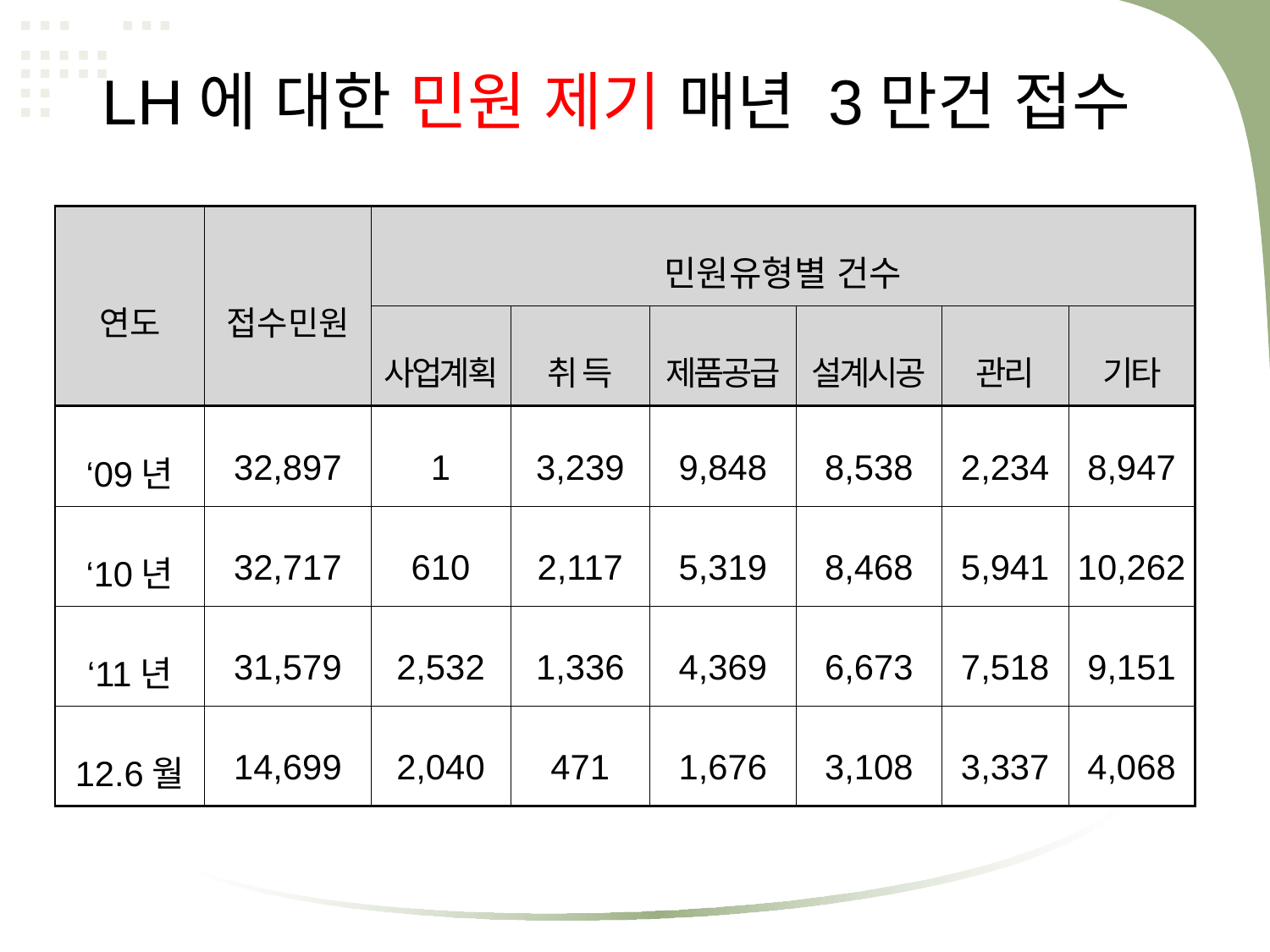

# LH에 대한 민원 제기 매년 3만건 접수
| 연도 | 접수민원 | 민원유형별 건수 |  |  |  |  |  |
| --- | --- | --- | --- | --- | --- | --- | --- |
|  |  | 사업계획 | 취 득 | 제품공급 | 설계시공 | 관리 | 기타 |
| ‘09년 | 32,897 | 1 | 3,239 | 9,848 | 8,538 | 2,234 | 8,947 |
| ‘10년 | 32,717 | 610 | 2,117 | 5,319 | 8,468 | 5,941 | 10,262 |
| ‘11년 | 31,579 | 2,532 | 1,336 | 4,369 | 6,673 | 7,518 | 9,151 |
| 12.6월 | 14,699 | 2,040 | 471 | 1,676 | 3,108 | 3,337 | 4,068 |